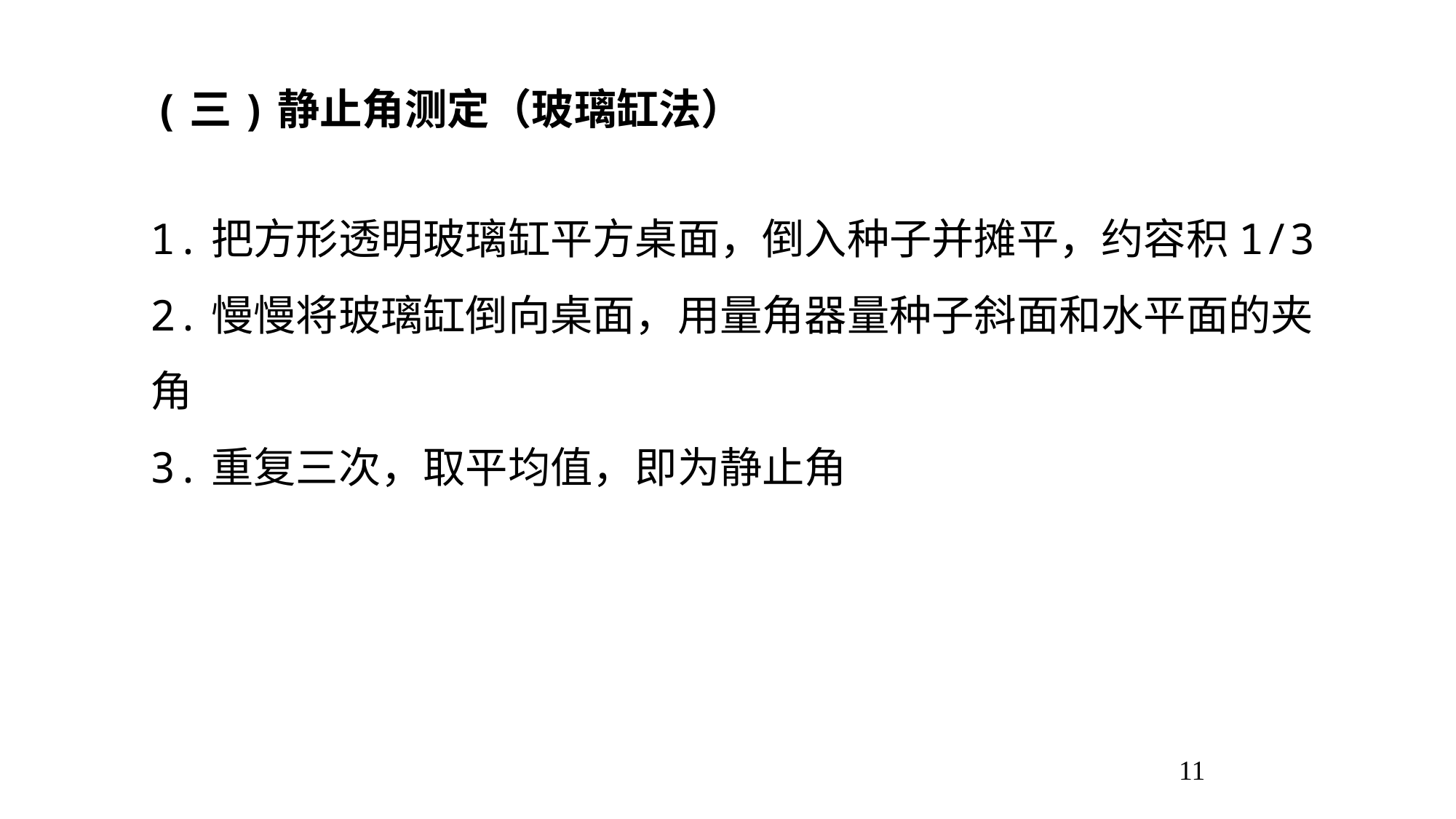

(三)静止角测定（玻璃缸法）
1.把方形透明玻璃缸平方桌面，倒入种子并摊平，约容积1/3
2.慢慢将玻璃缸倒向桌面，用量角器量种子斜面和水平面的夹角
3.重复三次，取平均值，即为静止角
11